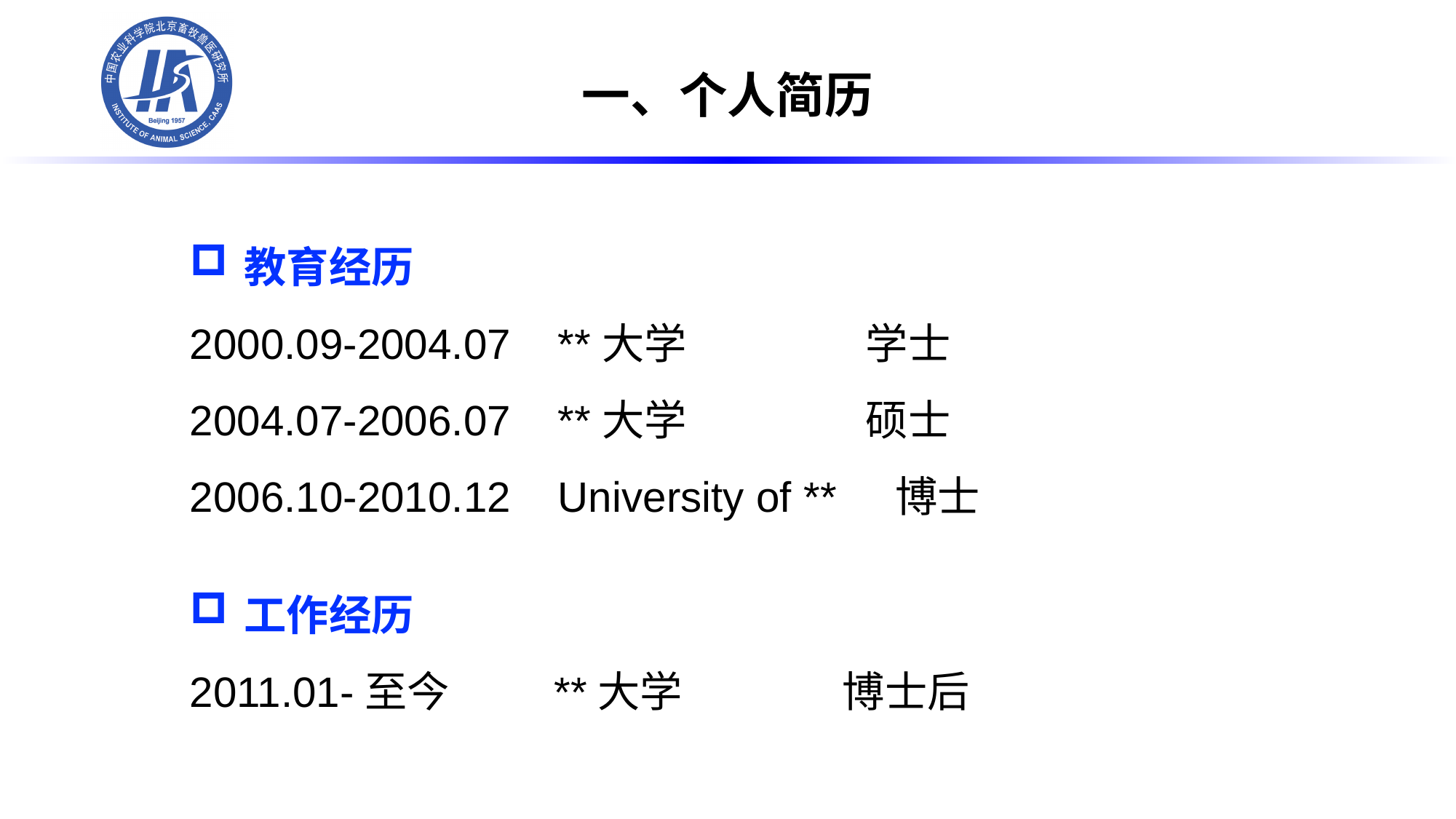

一、个人简历
教育经历
2000.09-2004.07    **大学                   学士
2004.07-2006.07    **大学                   硕士
2006.10-2010.12    University of **    博士
工作经历
2011.01-至今          **大学                 博士后